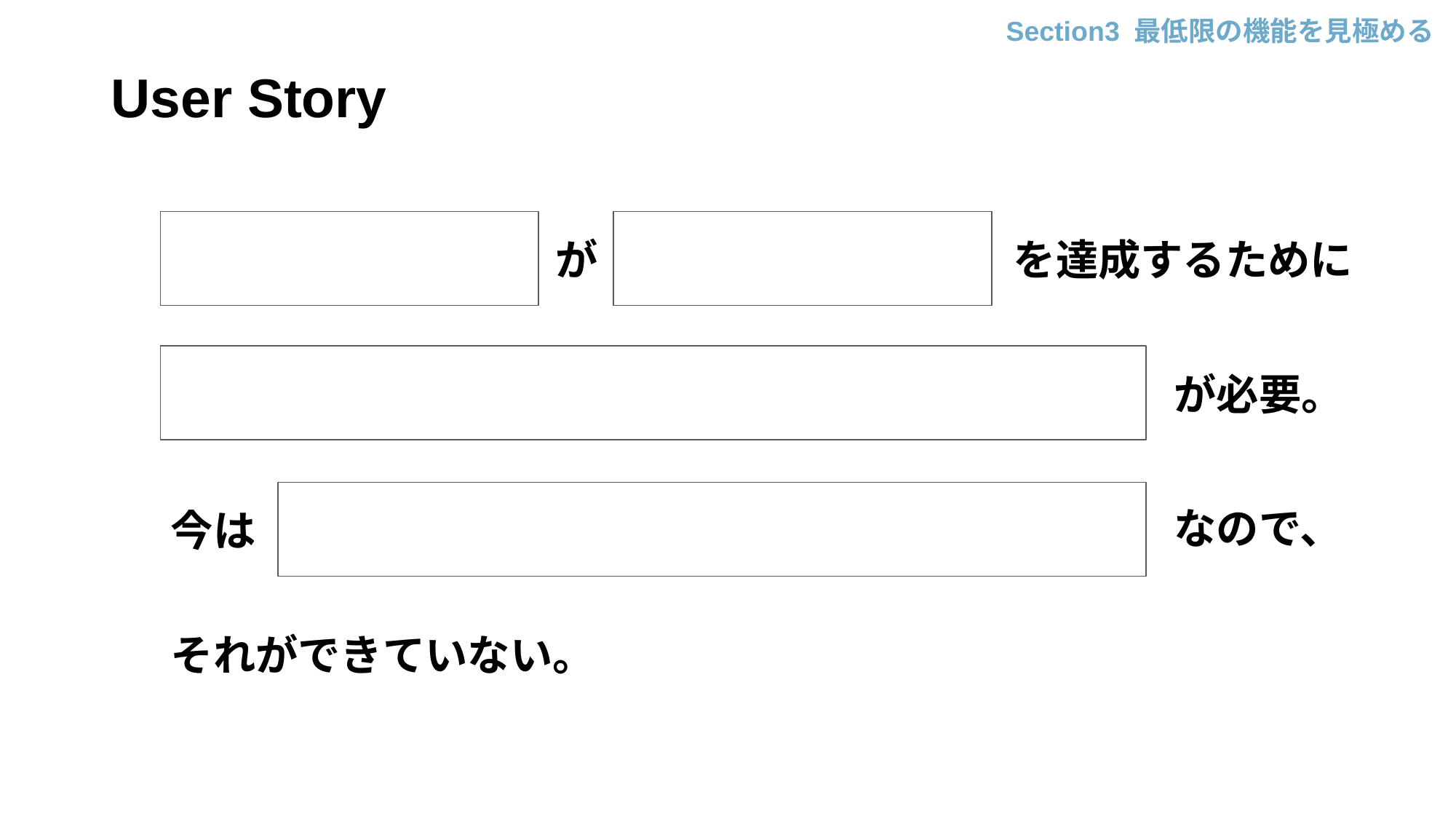

Section3 最低限の機能を見極める
User Story

が
を達成するために

が必要。

なので、
今は
それができていない。